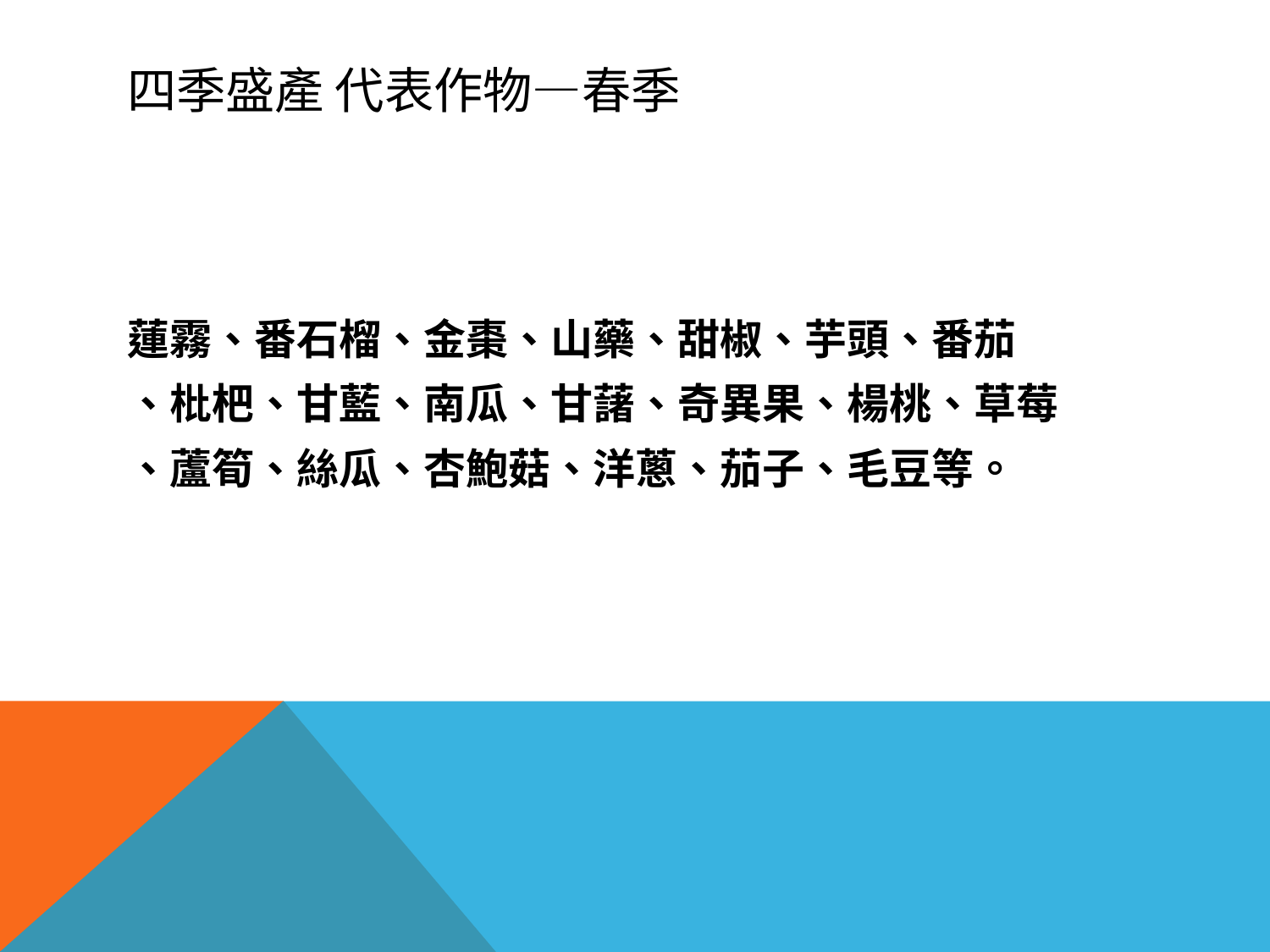

# 四季盛產 代表作物—春季
蓮霧、番石榴、金棗、山藥、甜椒、芋頭、番茄
、枇杷、甘藍、南瓜、甘藷、奇異果、楊桃、草莓
、蘆筍、絲瓜、杏鮑菇、洋蔥、茄子、毛豆等。